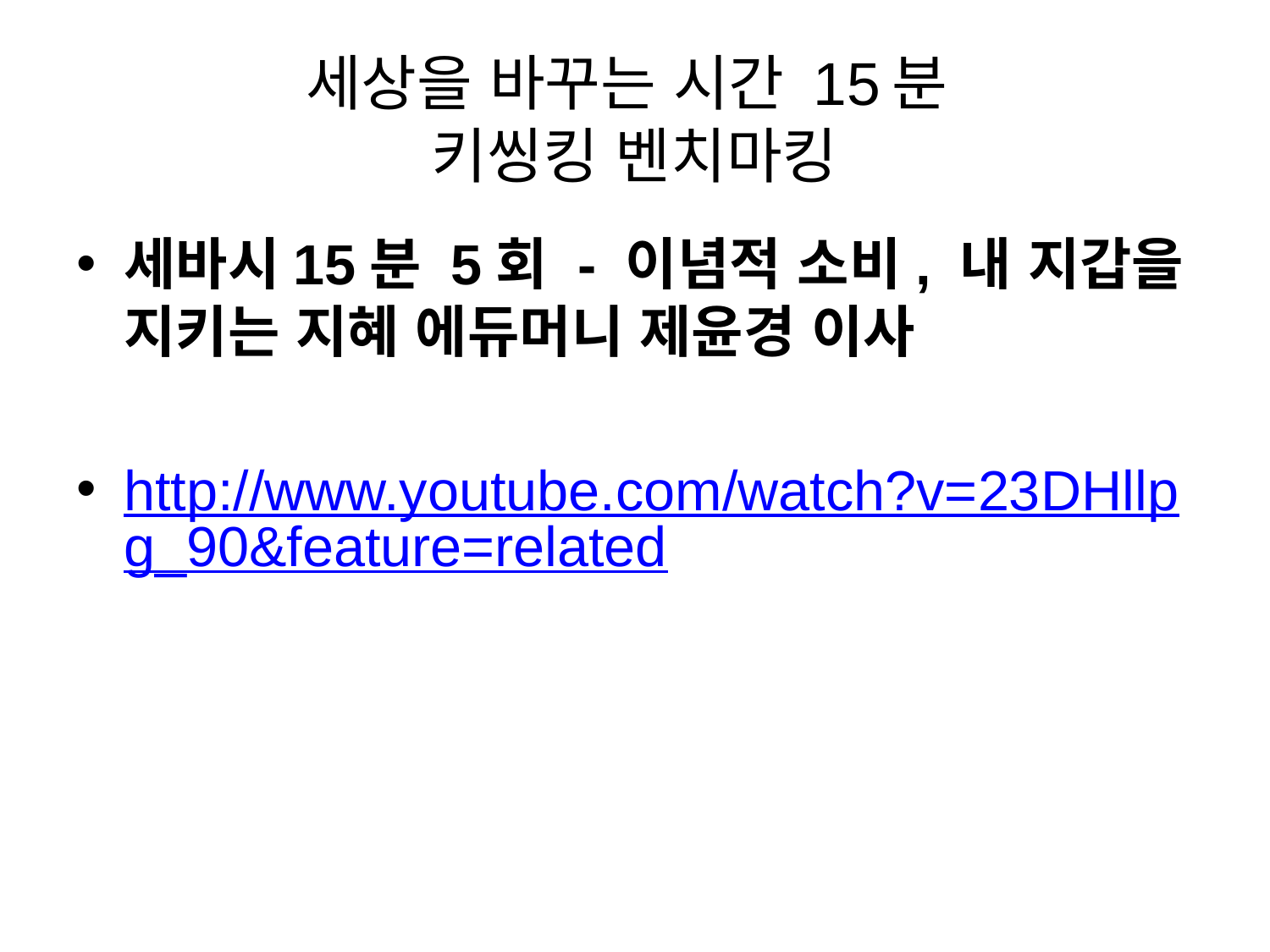

# 세상을 바꾸는 시간 15분 키씽킹 벤치마킹
세바시15분 5회 - 이념적 소비, 내 지갑을 지키는 지혜 에듀머니 제윤경 이사

http://www.youtube.com/watch?v=23DHllpg_90&feature=related